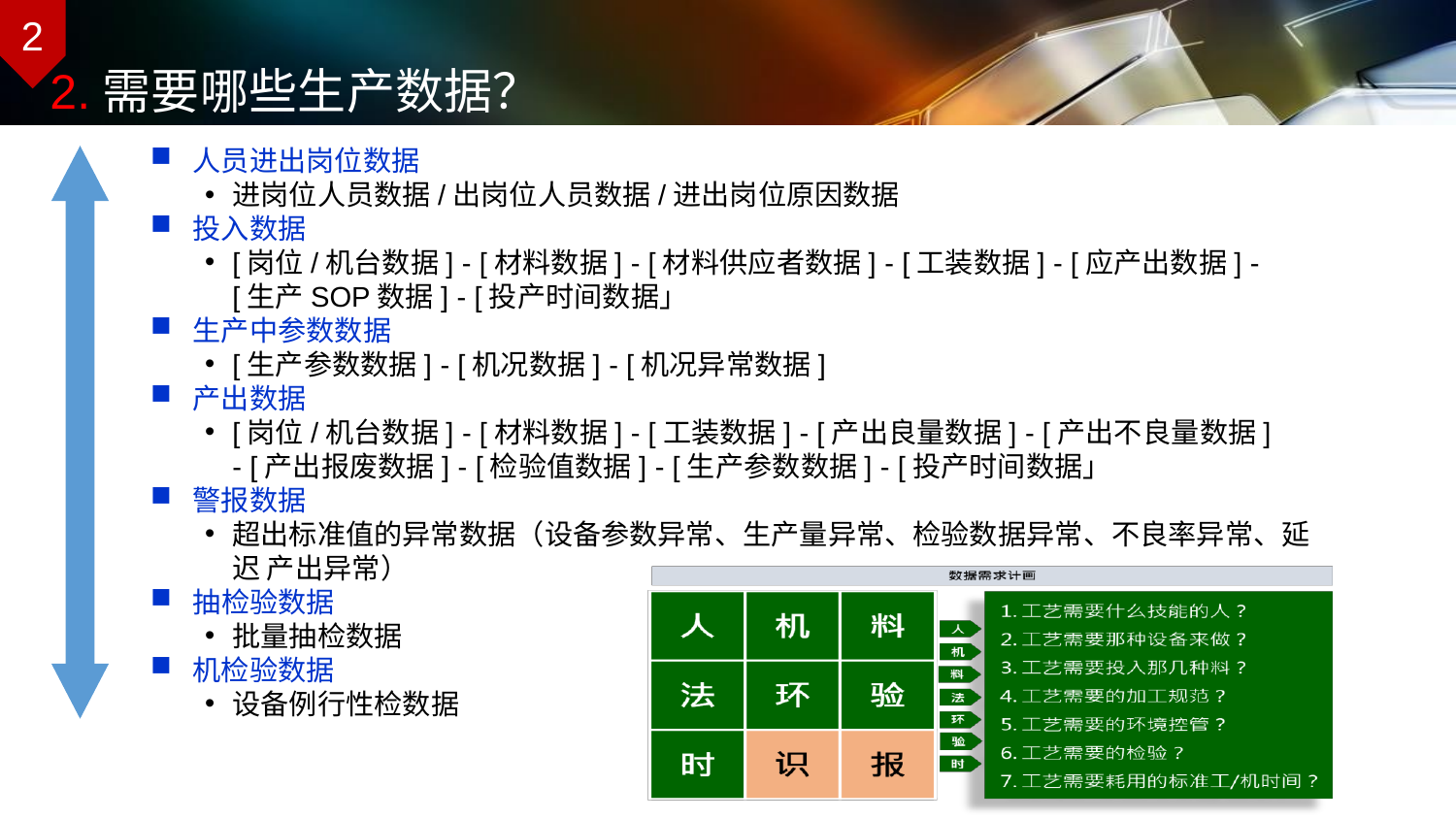

2
# 2.需要哪些生产数据？
人员进出岗位数据
进岗位人员数据/出岗位人员数据/进出岗位原因数据
投入数据
[岗位/机台数据] - [材料数据] - [材料供应者数据] - [工装数据] - [应产出数据] -
[生产SOP数据] - [投产时间数据」
生产中参数数据
[生产参数数据] - [机况数据] - [机况异常数据]
产出数据
[岗位/机台数据] - [材料数据] - [工装数据] - [产出良量数据] - [产出不良量数据]
- [产出报废数据] - [检验值数据] - [生产参数数据] - [投产时间数据」
警报数据
超出标准值的异常数据（设备参数异常、生产量异常、检验数据异常、不良率异常、延迟 产出异常）
抽检验数据
批量抽检数据
机检验数据
设备例行性检数据